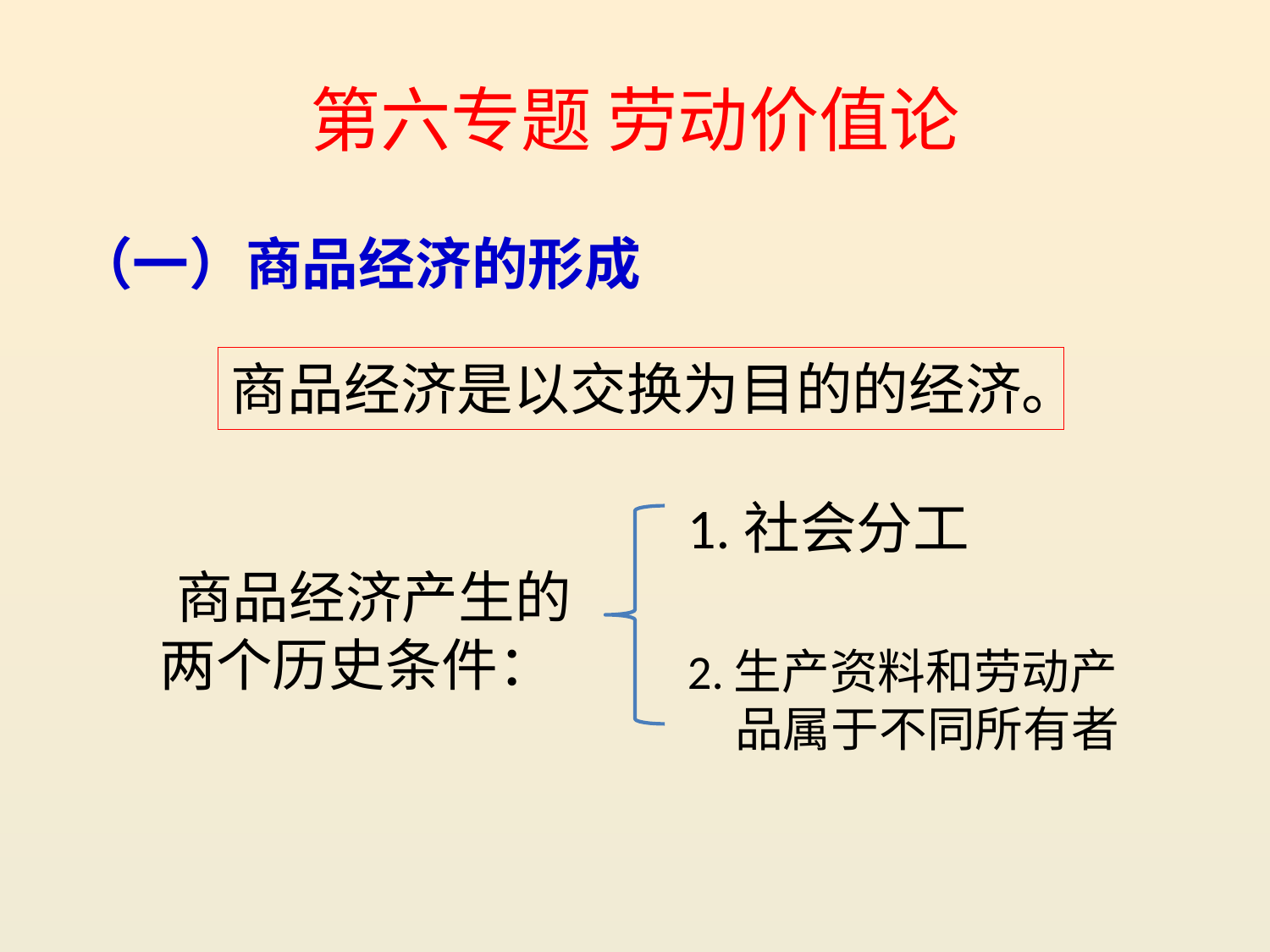

# 第六专题 劳动价值论
（一）商品经济的形成
商品经济是以交换为目的的经济。
1.社会分工

    商品经济产生的两个历史条件：
2.生产资料和劳动产品属于不同所有者